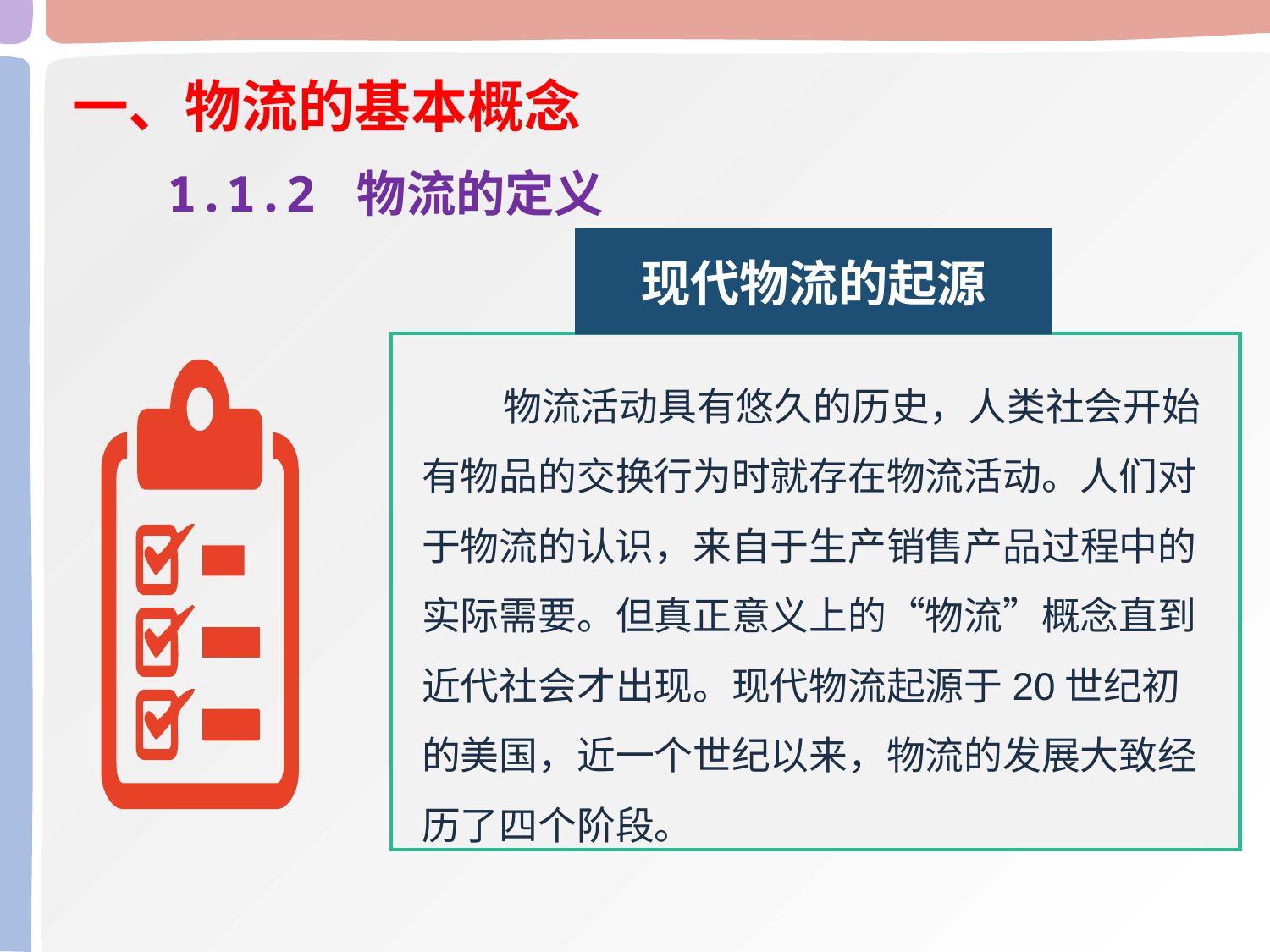

一、物流的基本概念
1.1.2 物流的定义
现代物流的起源

 物流活动具有悠久的历史，人类社会开始有物品的交换行为时就存在物流活动。人们对于物流的认识，来自于生产销售产品过程中的实际需要。但真正意义上的“物流”概念直到近代社会才出现。现代物流起源于20世纪初的美国，近一个世纪以来，物流的发展大致经历了四个阶段。